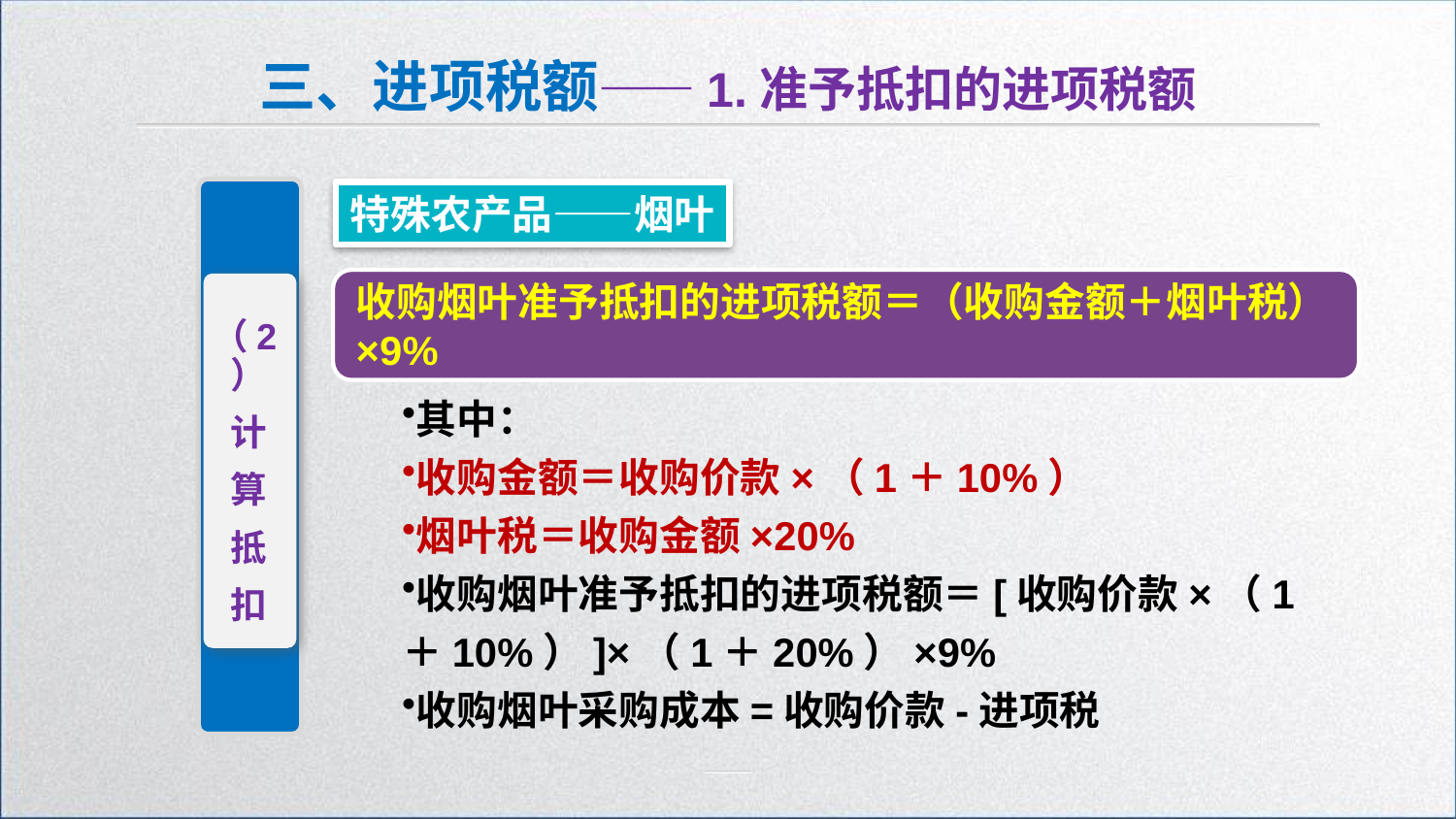

三、进项税额——1.准予抵扣的进项税额

特殊农产品——烟叶

（2）
计
算
抵
扣
收购烟叶准予抵扣的进项税额＝（收购金额＋烟叶税）×9%
其中：
收购金额＝收购价款×（1＋10%）
烟叶税＝收购金额×20%
收购烟叶准予抵扣的进项税额＝[收购价款×（1＋10%）]×（1＋20%）×9%
收购烟叶采购成本=收购价款-进项税